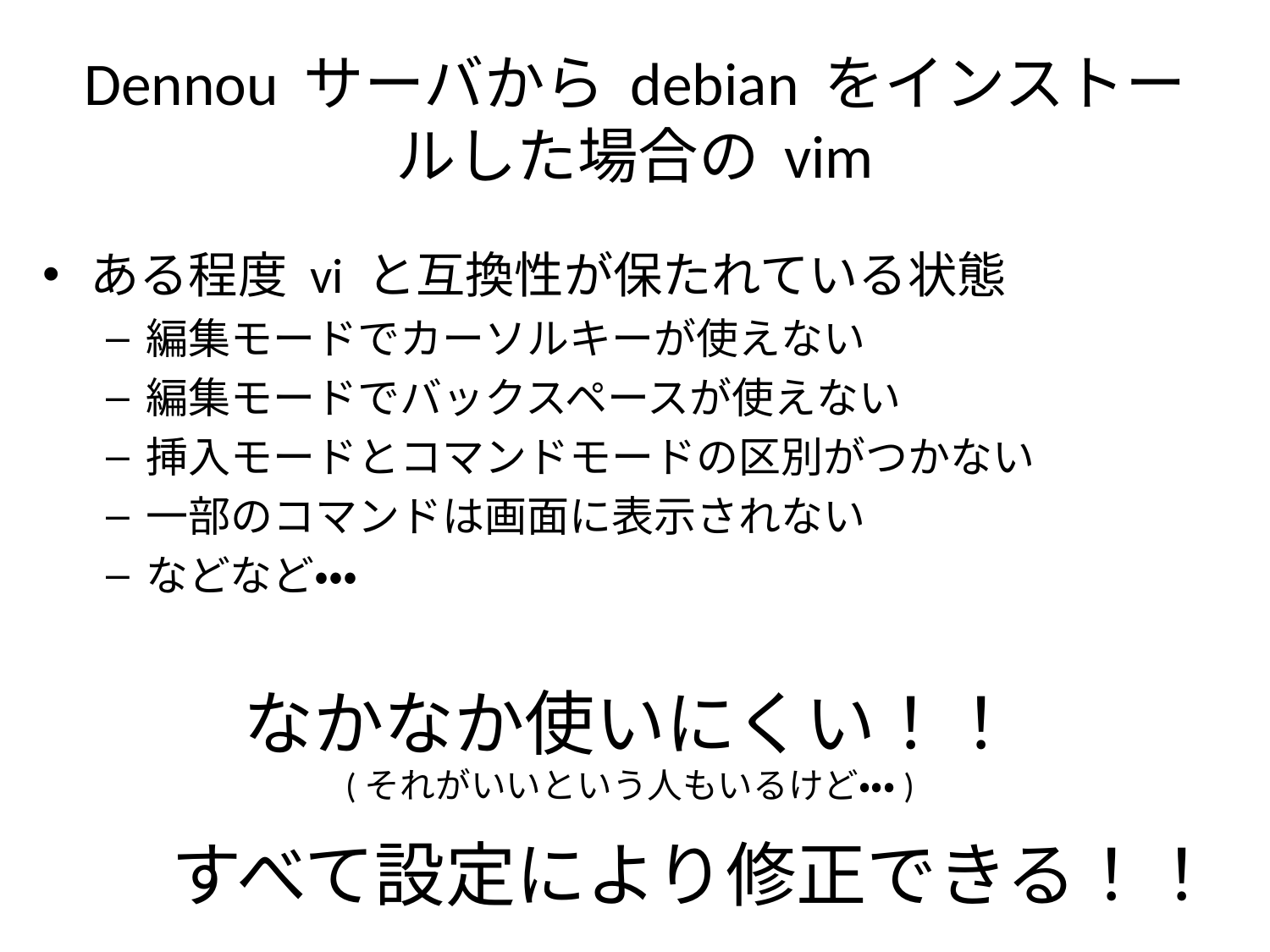

# Dennou サーバから debian をインストールした場合の vim
ある程度 vi と互換性が保たれている状態
編集モードでカーソルキーが使えない
編集モードでバックスペースが使えない
挿入モードとコマンドモードの区別がつかない
一部のコマンドは画面に表示されない
などなど・・・
なかなか使いにくい！！
(それがいいという人もいるけど・・・)
すべて設定により修正できる！！